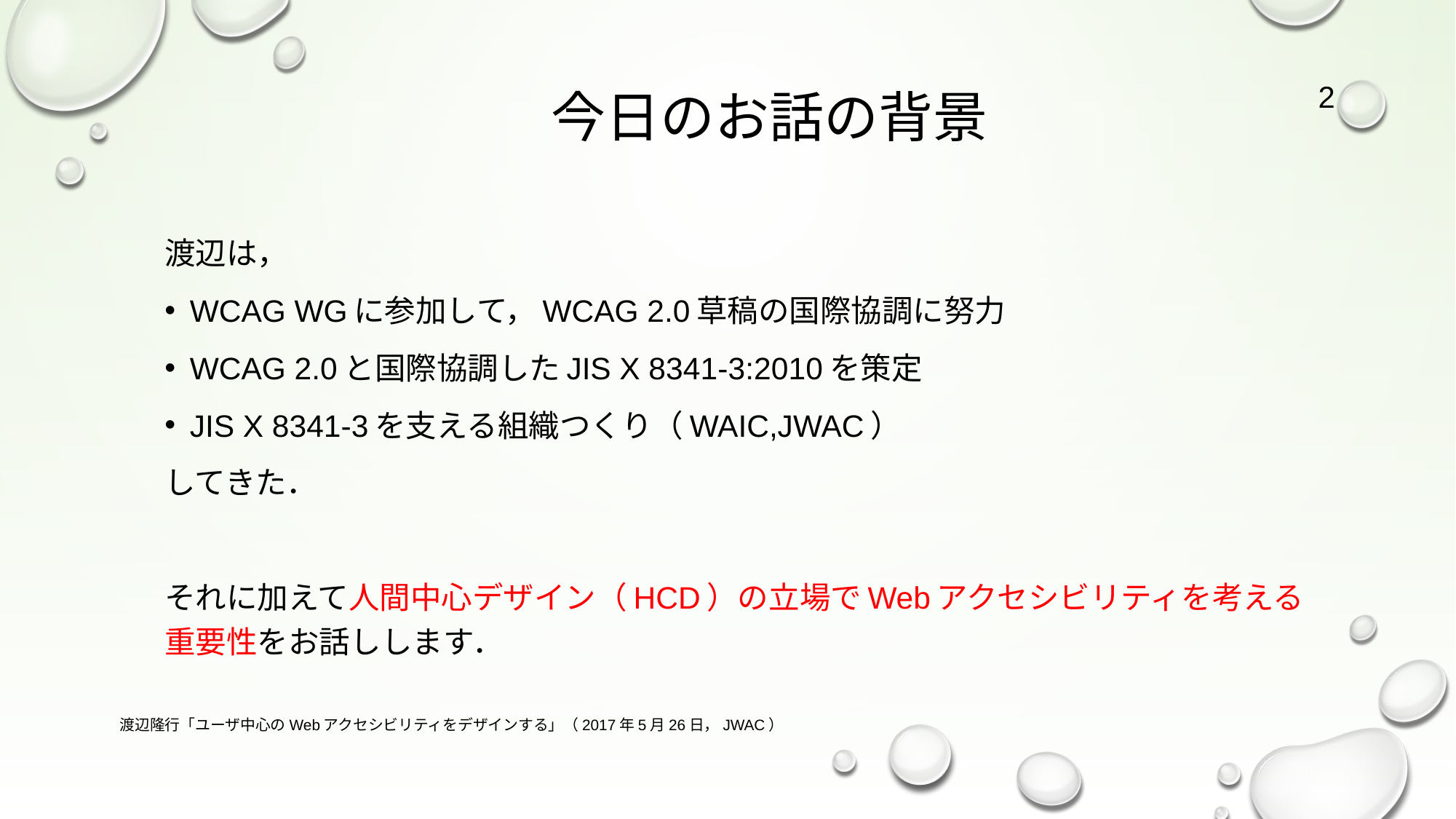

# 今日のお話の背景
2
渡辺は，
WCAG WGに参加して，WCAG 2.0草稿の国際協調に努力
WCAG 2.0と国際協調したJIS X 8341-3:2010を策定
JIS X 8341-3を支える組織つくり（WAIC,JWAC）
してきた．

それに加えて人間中心デザイン（HCD）の立場でWebアクセシビリティを考える重要性をお話しします．
渡辺隆行「ユーザ中心のWebアクセシビリティをデザインする」（2017年5月26日，JWAC）